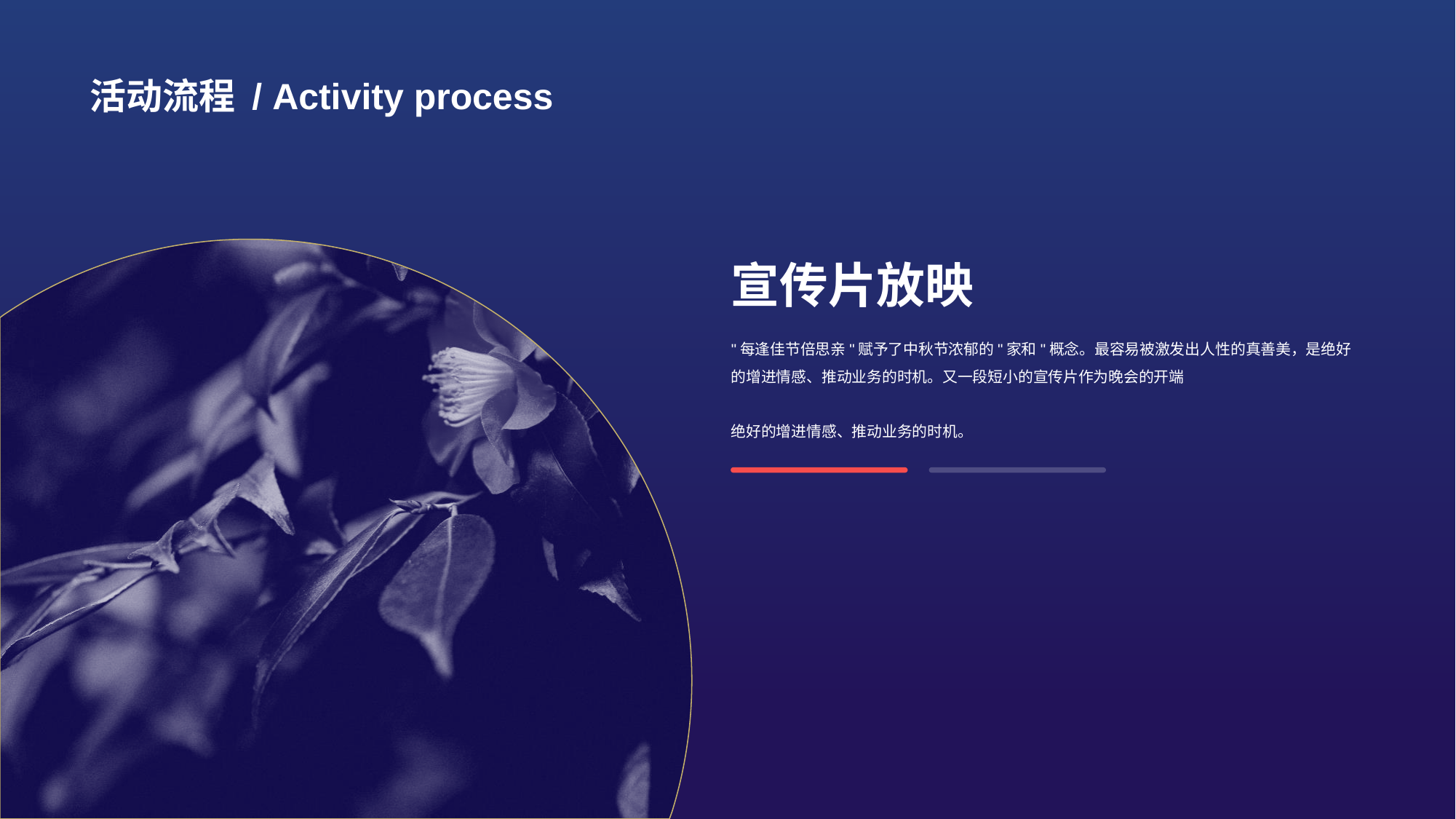

# 活动流程 / Activity process

宣传片放映
"每逢佳节倍思亲"赋予了中秋节浓郁的"家和"概念。最容易被激发出人性的真善美，是绝好的增进情感、推动业务的时机。又一段短小的宣传片作为晚会的开端

绝好的增进情感、推动业务的时机。